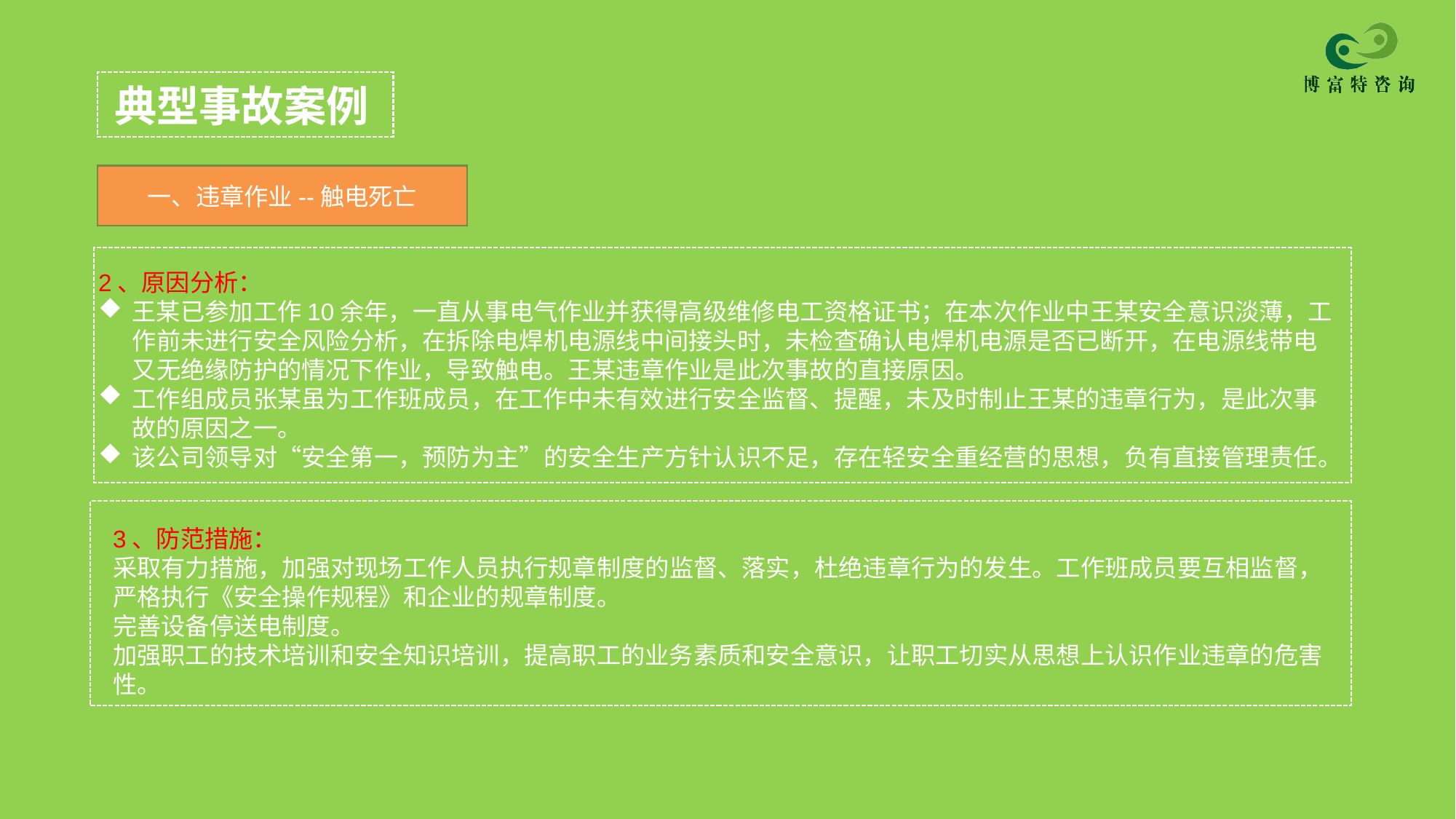

典型事故案例
一、违章作业--触电死亡
2、原因分析：
王某已参加工作10余年，一直从事电气作业并获得高级维修电工资格证书；在本次作业中王某安全意识淡薄，工作前未进行安全风险分析，在拆除电焊机电源线中间接头时，未检查确认电焊机电源是否已断开，在电源线带电又无绝缘防护的情况下作业，导致触电。王某违章作业是此次事故的直接原因。
工作组成员张某虽为工作班成员，在工作中未有效进行安全监督、提醒，未及时制止王某的违章行为，是此次事故的原因之一。
该公司领导对“安全第一，预防为主”的安全生产方针认识不足，存在轻安全重经营的思想，负有直接管理责任。

3、防范措施：
采取有力措施，加强对现场工作人员执行规章制度的监督、落实，杜绝违章行为的发生。工作班成员要互相监督，严格执行《安全操作规程》和企业的规章制度。
完善设备停送电制度。
加强职工的技术培训和安全知识培训，提高职工的业务素质和安全意识，让职工切实从思想上认识作业违章的危害性。